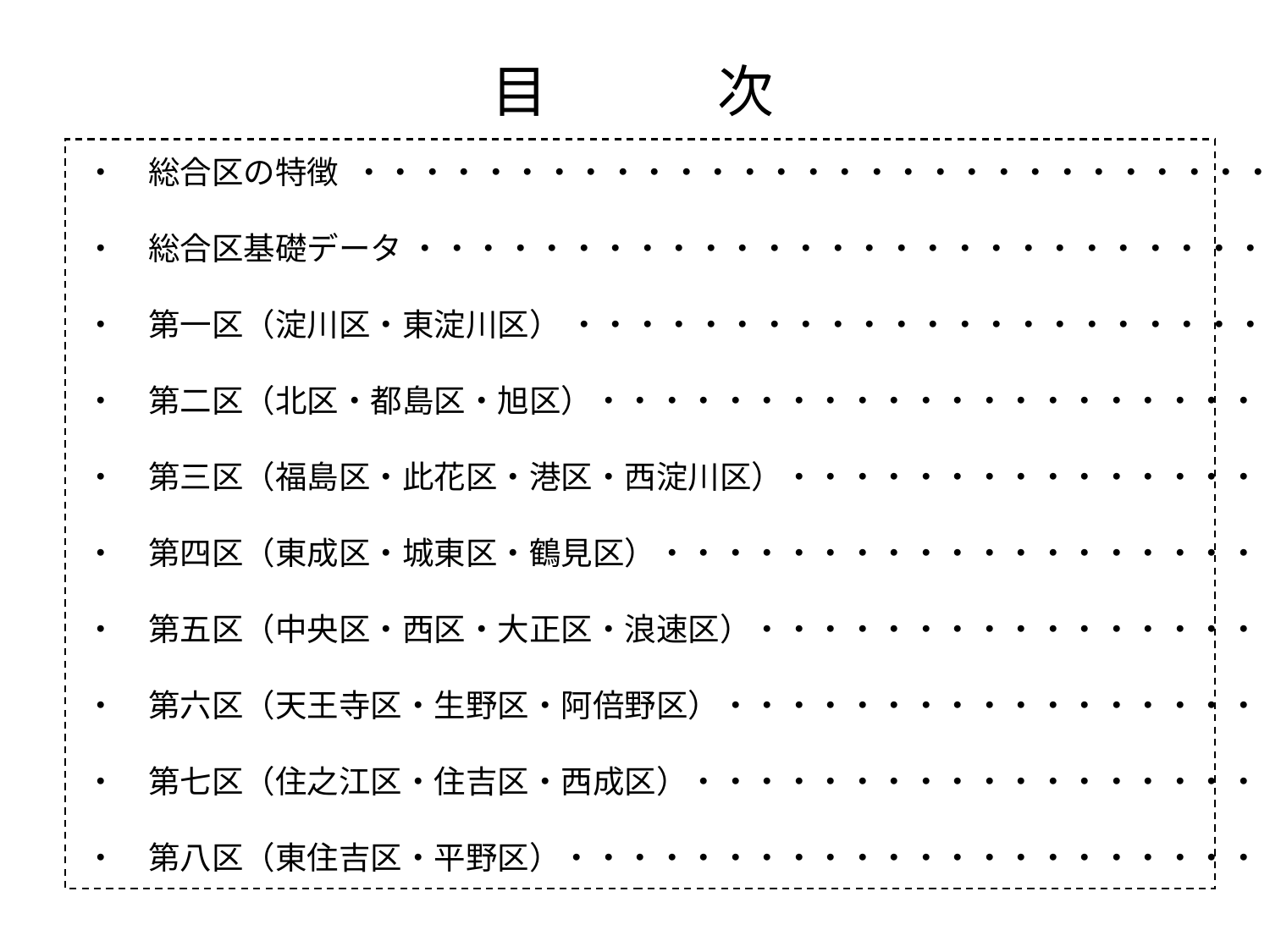

目　　　次

・　総合区の特徴  ・・・・・・・・・・・・・・・・・・・・・・・・・・・・・・・・・・・・・・・・・・・・・・・・すがた-１

・　総合区基礎データ ・・・・・・・・・・・・・・・・・・・・・・・・・・・・・・・・・・・・・・・・・・・・・ すがた-２

・　第一区（淀川区・東淀川区） ・・・・・・・・・・・・・・・・・・・・・・・・・・・・・・・・・・ すがた -５

・　第二区（北区・都島区・旭区）・・・・・・・・・・・・・・・・・・・・・・・・・・・・・・・・・すがた-１１

・　第三区（福島区・此花区・港区・西淀川区）・・・・・・・・・・・・・・・・・・・・・・すがた-１７

・　第四区（東成区・城東区・鶴見区）・・・・・・・・・・・・・・・・・・・・・・・・・・・・・すがた-２３

・　第五区（中央区・西区・大正区・浪速区）・・・・・・・・・・・・・・・・・・・・・・・・すがた-２９

・　第六区（天王寺区・生野区・阿倍野区）・・・・・・・・・・・・・・・・・・・・・・・・・すがた-３５

・　第七区（住之江区・住吉区・西成区）・・・・・・・・・・・・・・・・・・・・・・・・・・・すがた-４１

・　第八区（東住吉区・平野区）・・・・・・・・・・・・・・・・・・・・・・・・・・・・・・・・・・すがた-４７